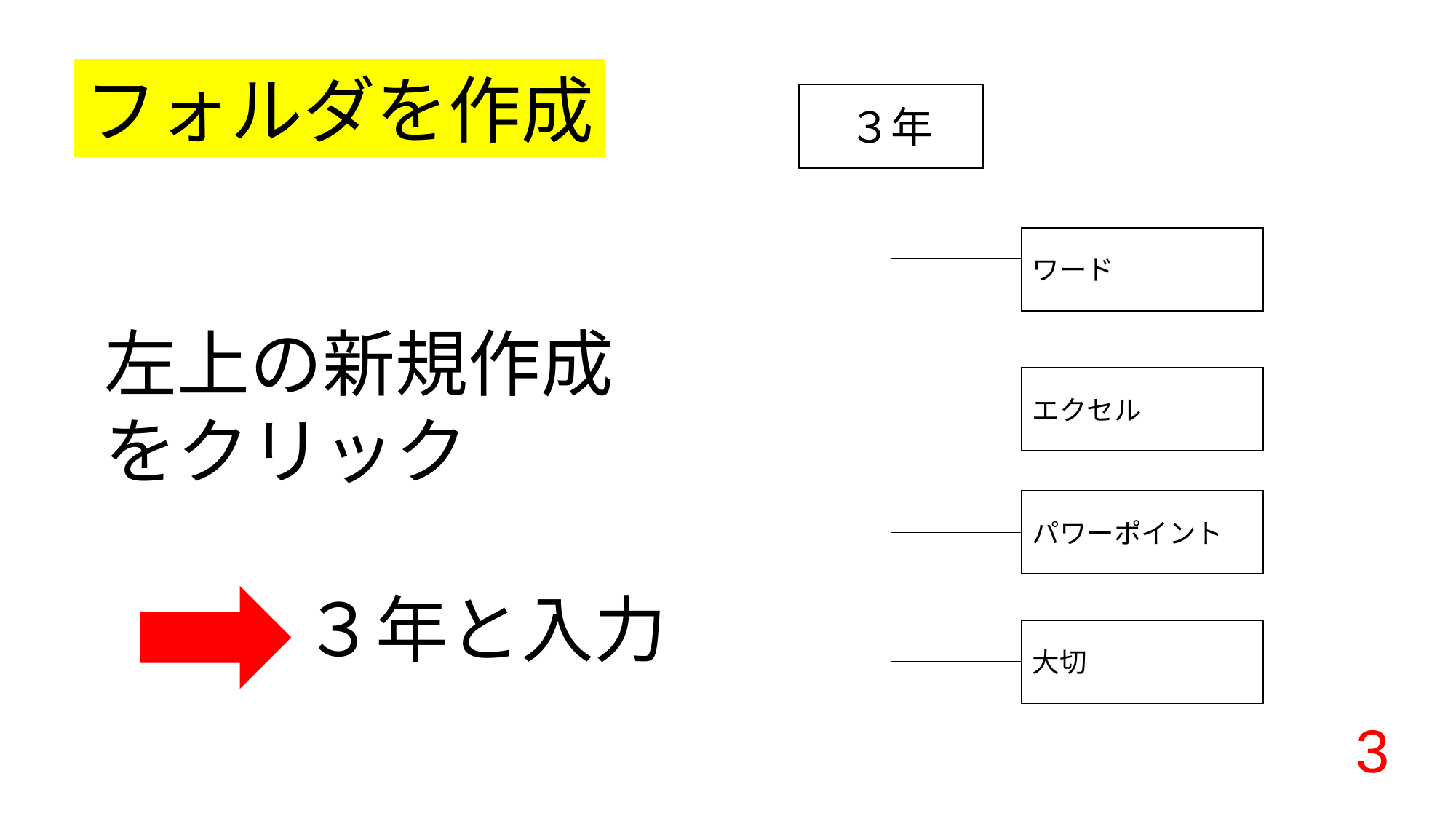

フォルダを作成
３年
ワード
左上の新規作成
をクリック
エクセル
パワーポイント
３年と入力

大切
3